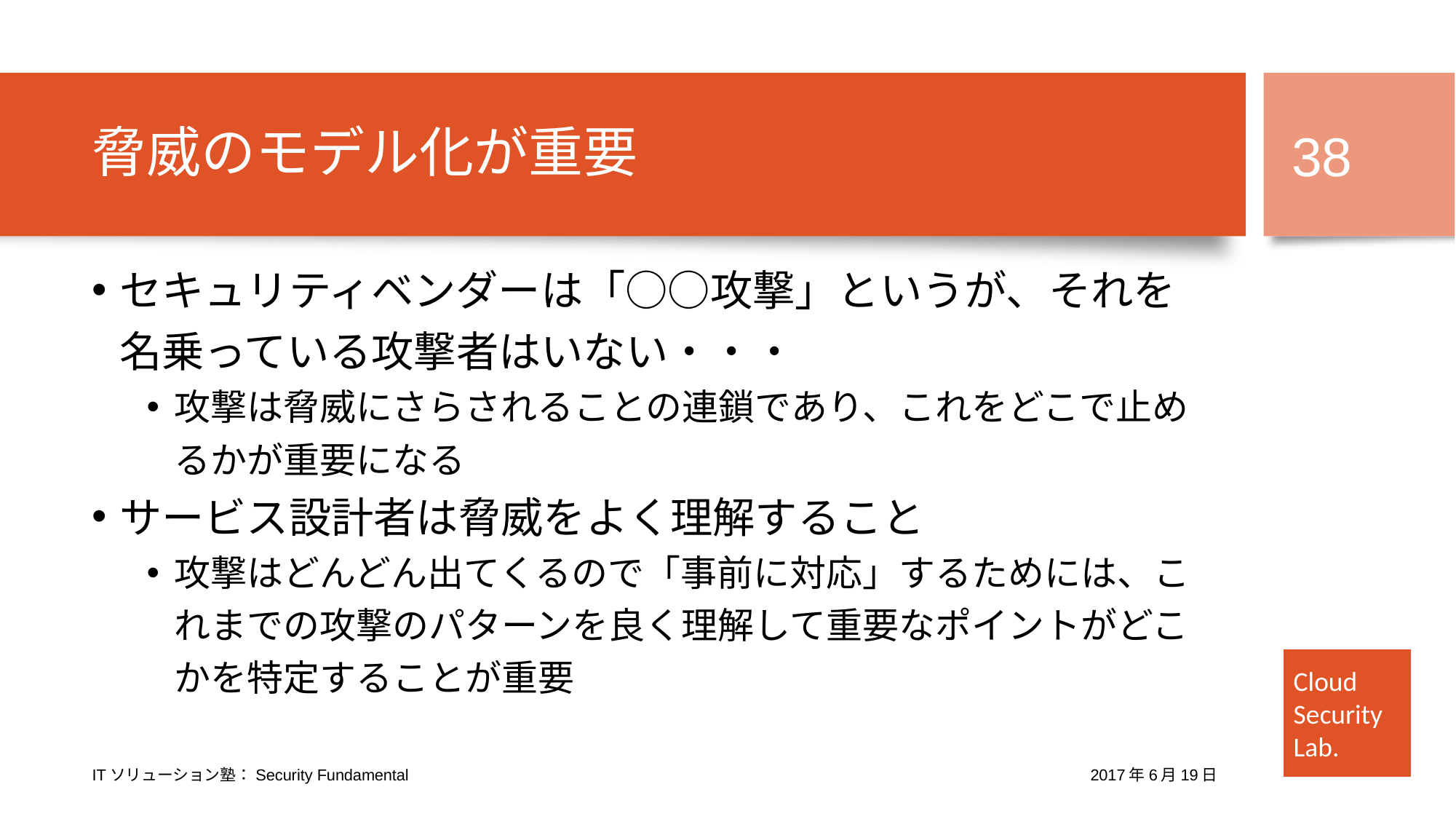

# 脅威のモデル化が重要
38
セキュリティベンダーは「○○攻撃」というが、それを名乗っている攻撃者はいない・・・
攻撃は脅威にさらされることの連鎖であり、これをどこで止めるかが重要になる
サービス設計者は脅威をよく理解すること
攻撃はどんどん出てくるので「事前に対応」するためには、これまでの攻撃のパターンを良く理解して重要なポイントがどこかを特定することが重要

2017年6月19日
ITソリューション塾：Security Fundamental